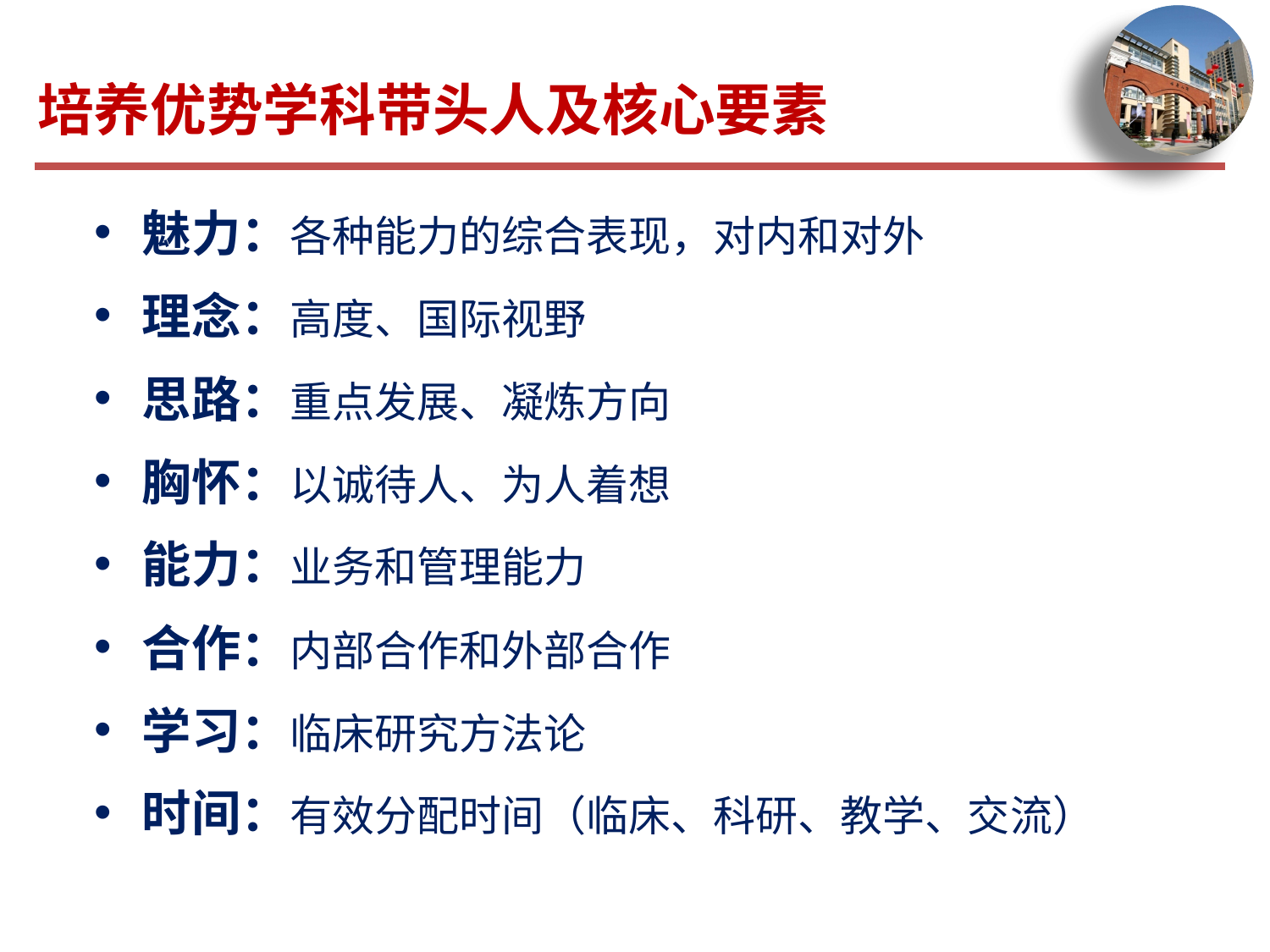

培养优势学科带头人及核心要素

魅力：各种能力的综合表现，对内和对外
理念：高度、国际视野
思路：重点发展、凝炼方向
胸怀：以诚待人、为人着想
能力：业务和管理能力
合作：内部合作和外部合作
学习：临床研究方法论
时间：有效分配时间（临床、科研、教学、交流）